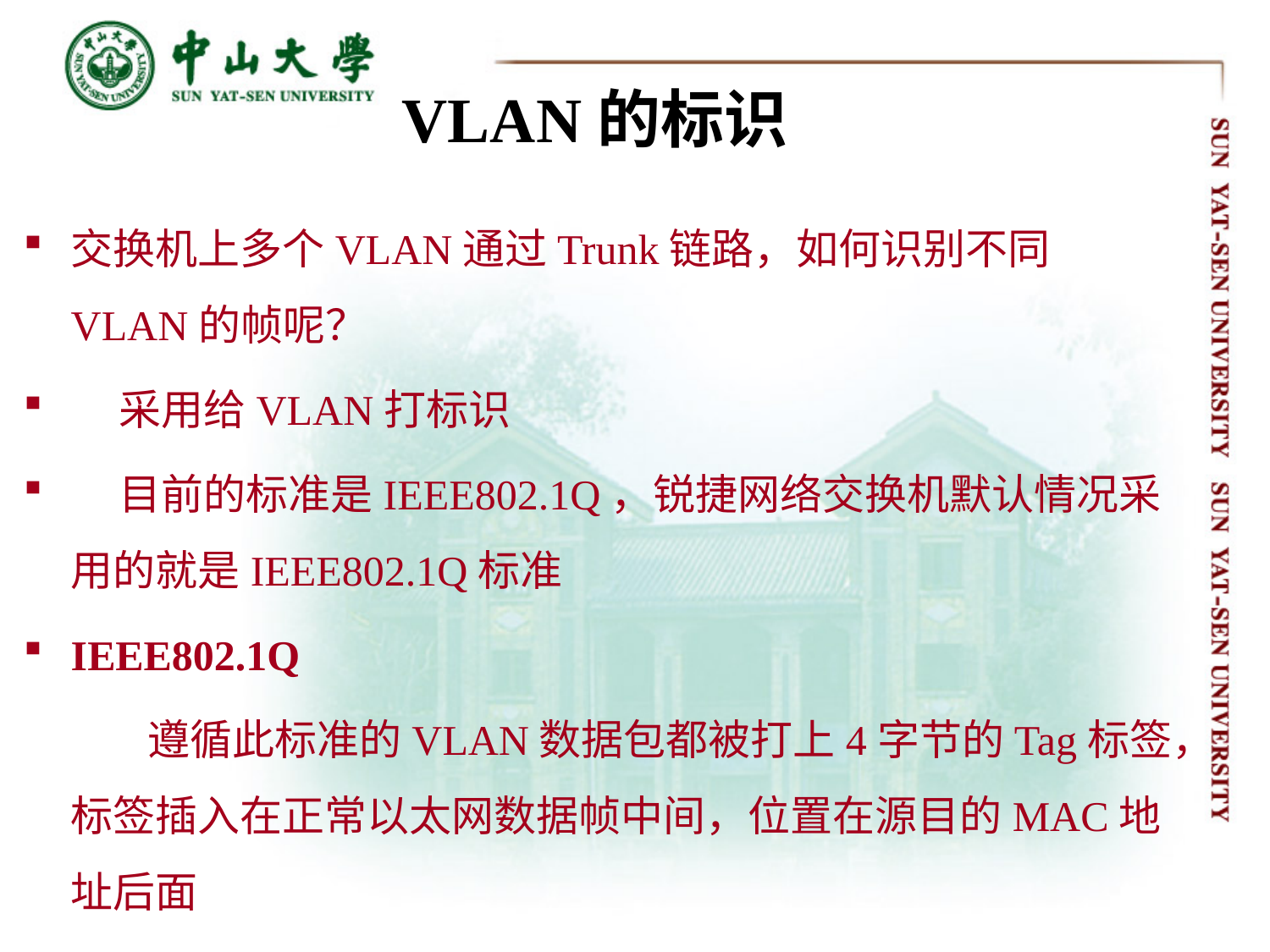

# VLAN的标识
交换机上多个VLAN通过Trunk链路，如何识别不同VLAN的帧呢？
    采用给VLAN打标识
    目前的标准是IEEE802.1Q，锐捷网络交换机默认情况采用的就是IEEE802.1Q标准
IEEE802.1Q
            遵循此标准的VLAN数据包都被打上4字节的Tag标签，标签插入在正常以太网数据帧中间，位置在源目的MAC地址后面